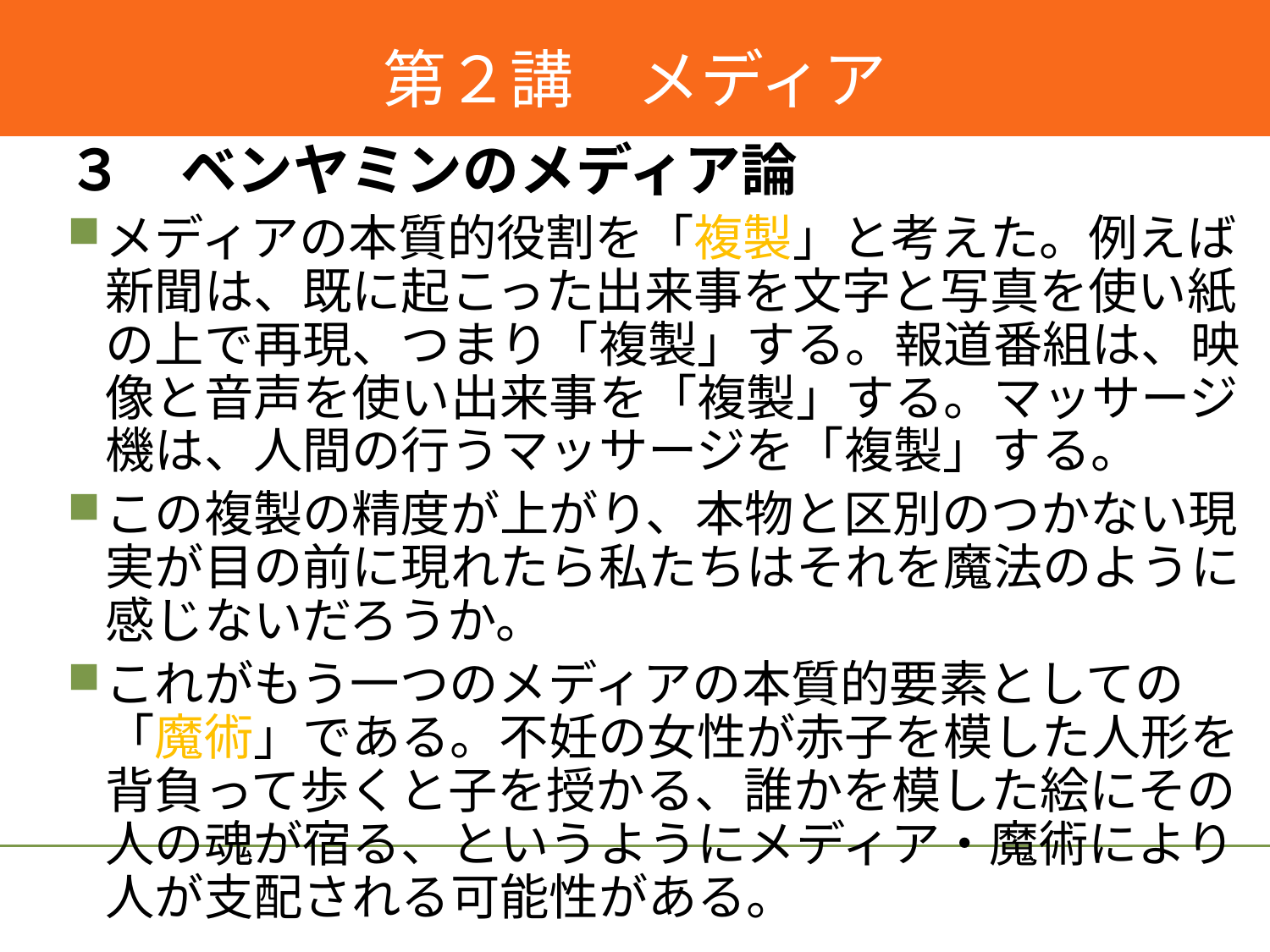

#
第２講　メディア
３　ベンヤミンのメディア論
メディアの本質的役割を「複製」と考えた。例えば新聞は、既に起こった出来事を文字と写真を使い紙の上で再現、つまり「複製」する。報道番組は、映像と音声を使い出来事を「複製」する。マッサージ機は、人間の行うマッサージを「複製」する。
この複製の精度が上がり、本物と区別のつかない現実が目の前に現れたら私たちはそれを魔法のように感じないだろうか。
これがもう一つのメディアの本質的要素としての「魔術」である。不妊の女性が赤子を模した人形を背負って歩くと子を授かる、誰かを模した絵にその人の魂が宿る、というようにメディア・魔術により人が支配される可能性がある。